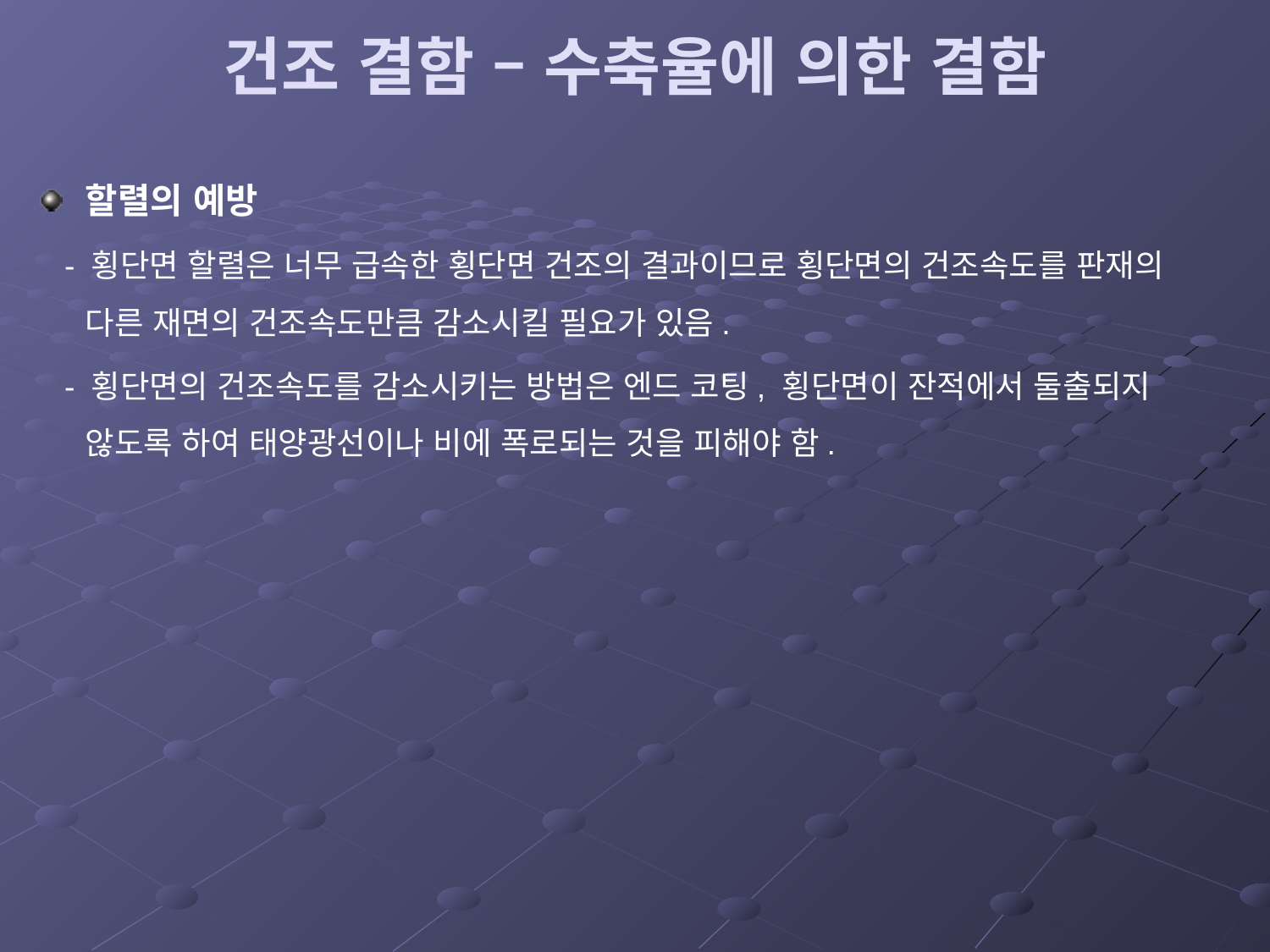

# 건조 결함 – 수축율에 의한 결함
할렬의 예방
   - 횡단면 할렬은 너무 급속한 횡단면 건조의 결과이므로 횡단면의 건조속도를 판재의 다른 재면의 건조속도만큼 감소시킬 필요가 있음.
   - 횡단면의 건조속도를 감소시키는 방법은 엔드 코팅, 횡단면이 잔적에서 둘출되지 않도록 하여 태양광선이나 비에 폭로되는 것을 피해야 함.